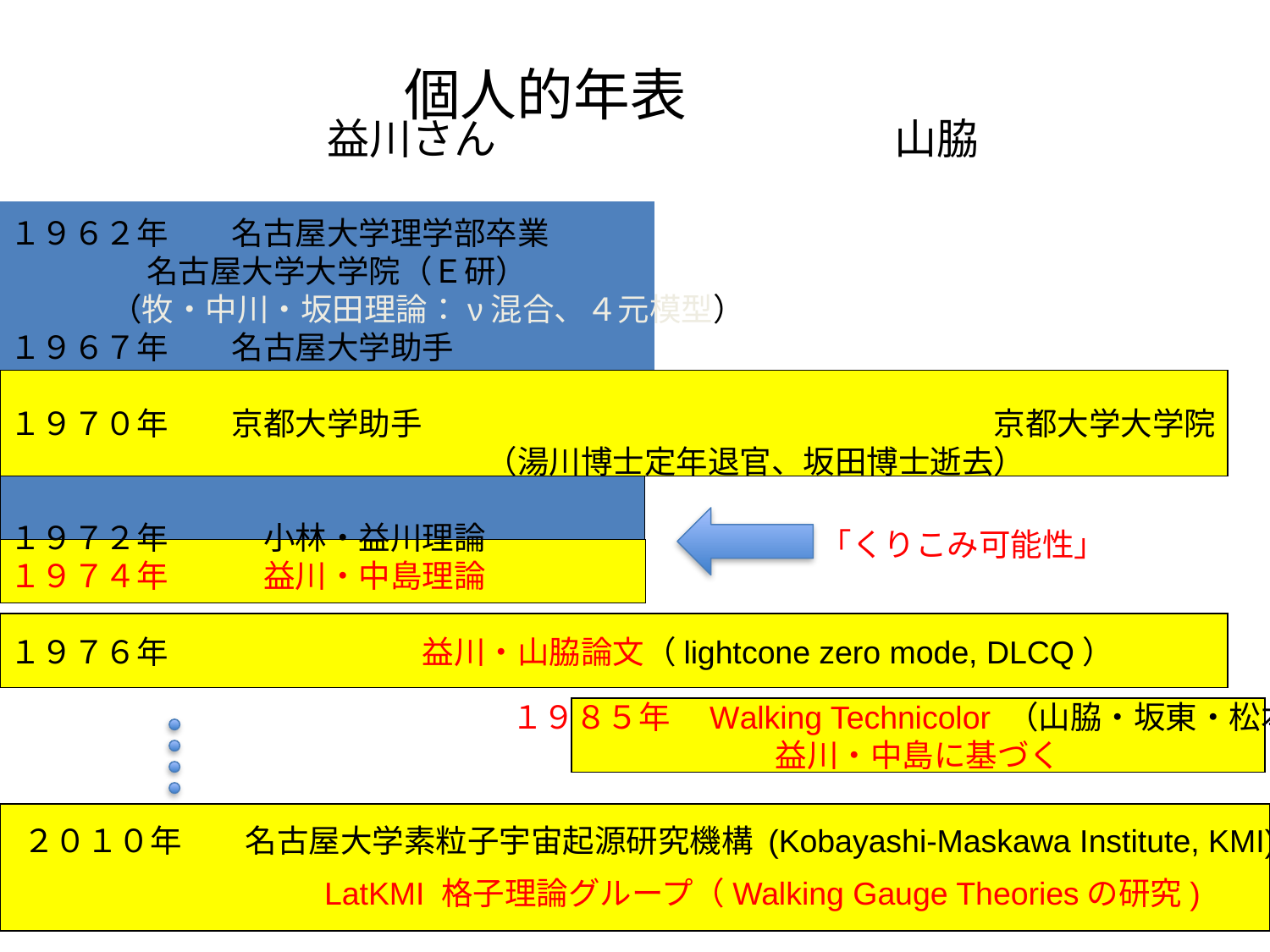

個人的年表
　　　　　　　　　　益川さん                                          山脇

１９６２年　　名古屋大学理学部卒業
                  名古屋大学大学院（Ｅ研）
             （牧・中川・坂田理論：ν混合、４元模型）
１９６７年　　名古屋大学助手

１９７０年　　京都大学助手　　　　　　　　　　　　　　　　　　京都大学大学院
　　　　　　　　　　　　　　　（湯川博士定年退官、坂田博士逝去）

１９７２年　　　小林・益川理論
１９７４年　　　益川・中島理論

１９７６年　　　　　　　　益川・山脇論文（lightcone zero mode, DLCQ）

「くりこみ可能性」

１９８５年　Walking Technicolor （山脇・坂東・松本）
益川・中島に基づく

２０１０年　　名古屋大学素粒子宇宙起源研究機構 (Kobayashi-Maskawa Institute, KMI)

　　　　LatKMI 格子理論グループ（Walking Gauge Theoriesの研究)